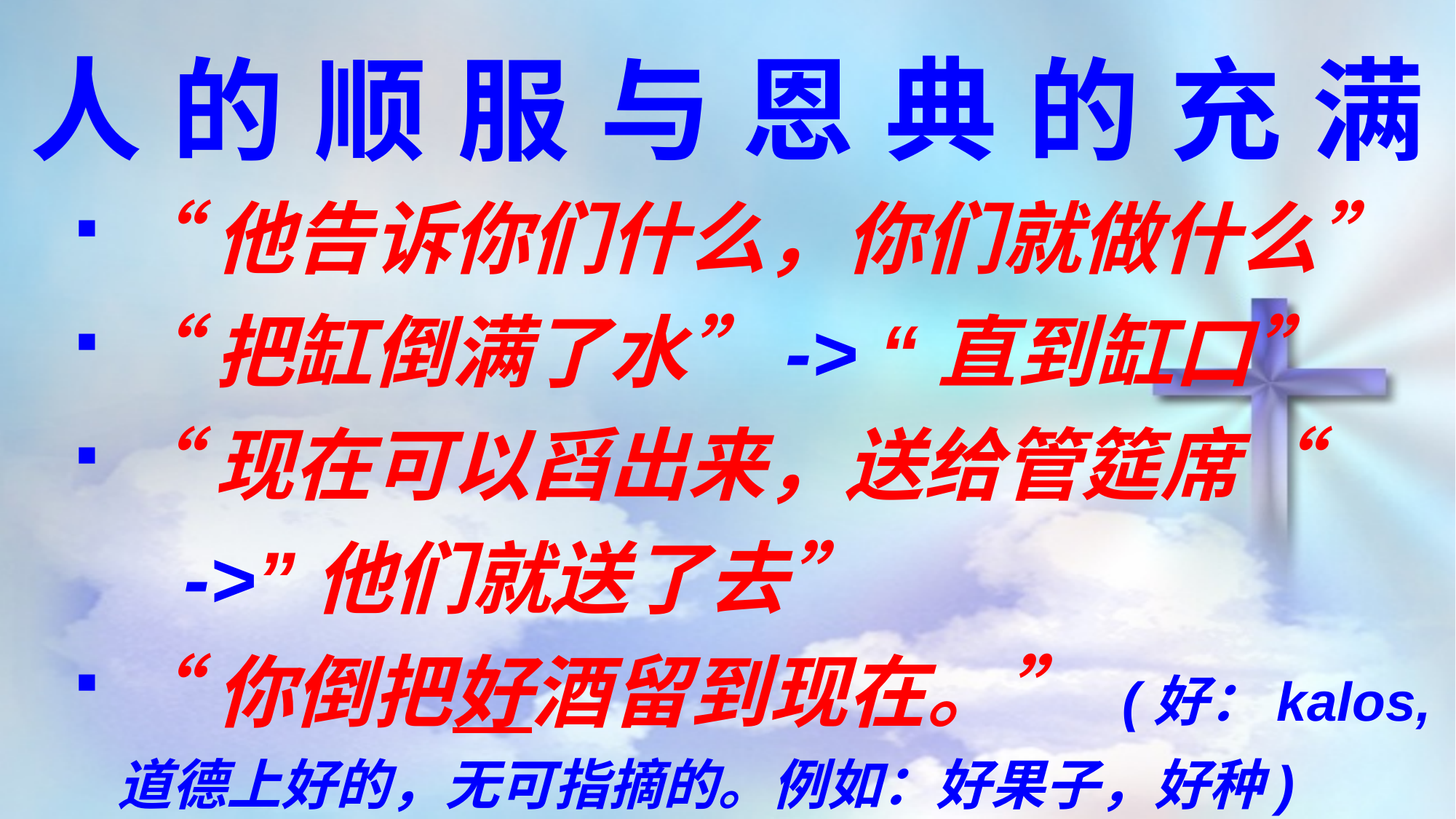

人的顺服与恩典的充满
“他告诉你们什么，你们就做什么”
“把缸倒满了水”-> “直到缸口”
“现在可以舀出来，送给管筵席“
     ->”他们就送了去”
“你倒把好酒留到现在。” (好：kalos,道德上好的，无可指摘的。例如：好果子，好种)